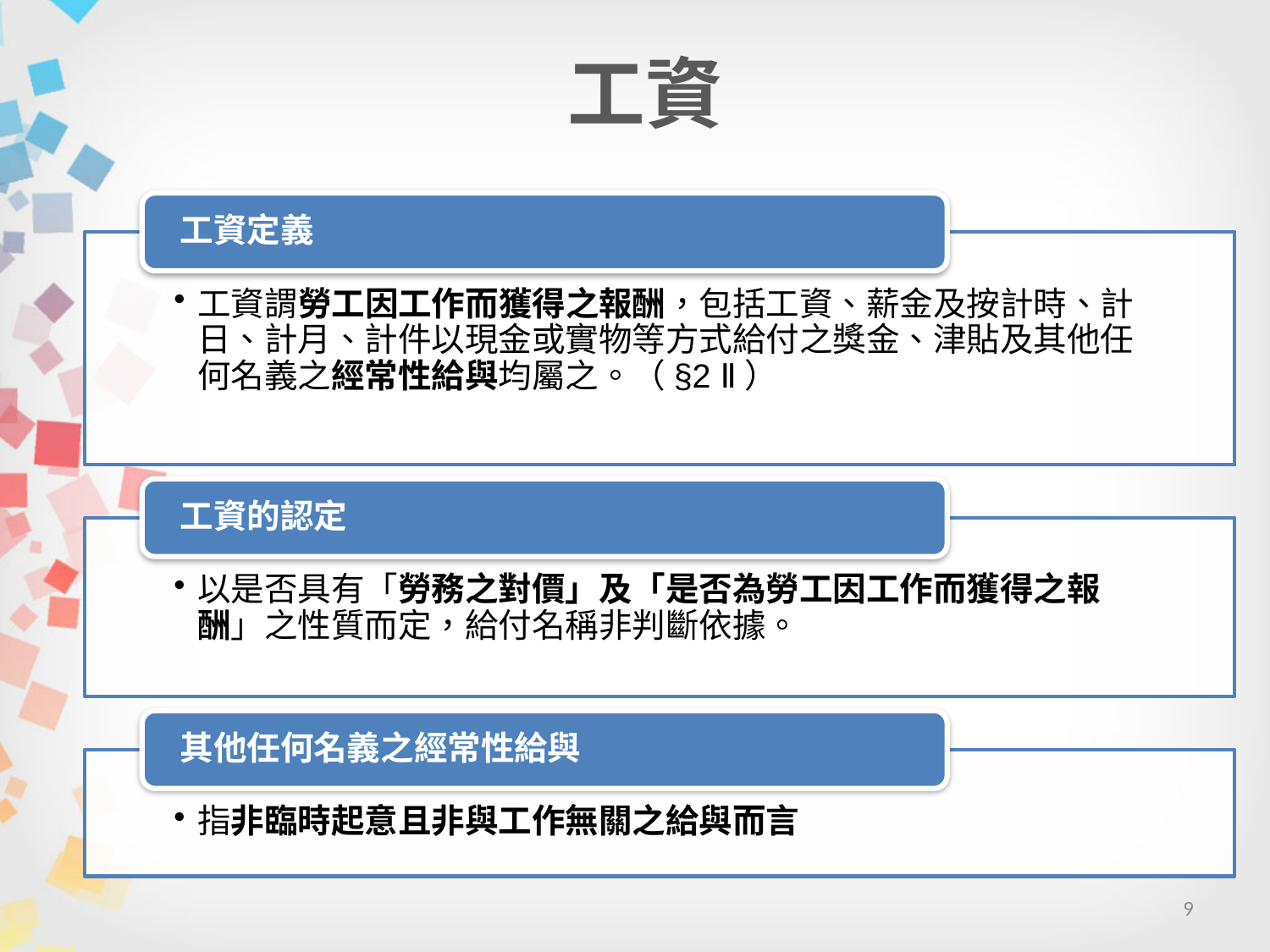

# 工資
工資謂勞工因工作而獲得之報酬，包括工資、薪金及按計時、計日、計月、計件以現金或實物等方式給付之獎金、津貼及其他任何名義之經常性給與均屬之。（§2 Ⅱ）
工資定義
以是否具有「勞務之對價」及「是否為勞工因工作而獲得之報酬」之性質而定，給付名稱非判斷依據。
工資的認定
指非臨時起意且非與工作無關之給與而言
其他任何名義之經常性給與
9